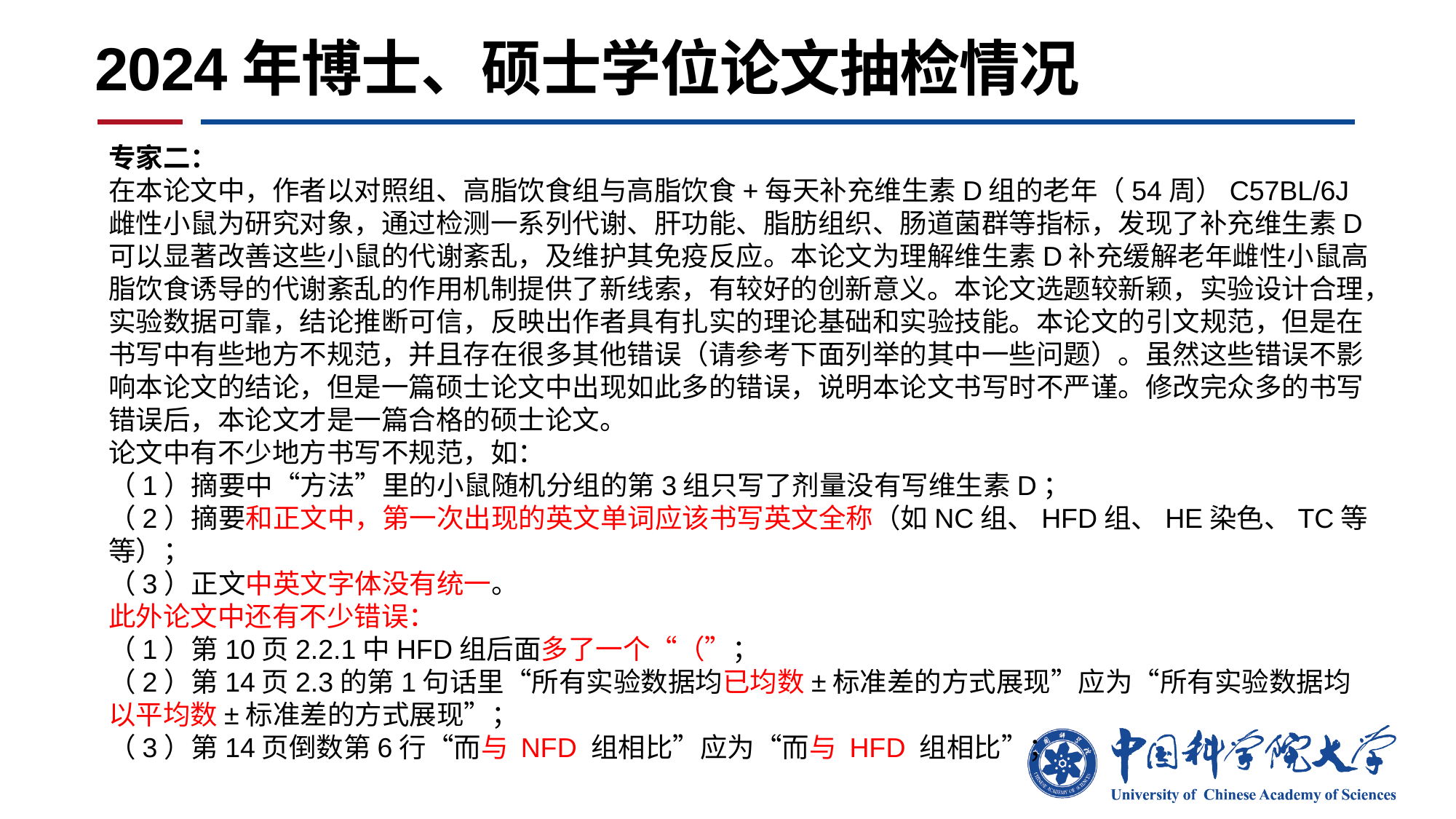

2024年博士、硕士学位论文抽检情况
专家二：
在本论文中，作者以对照组、高脂饮食组与高脂饮食+每天补充维生素D组的老年（54周）C57BL/6J雌性小鼠为研究对象，通过检测一系列代谢、肝功能、脂肪组织、肠道菌群等指标，发现了补充维生素D可以显著改善这些小鼠的代谢紊乱，及维护其免疫反应。本论文为理解维生素D补充缓解老年雌性小鼠高脂饮食诱导的代谢紊乱的作用机制提供了新线索，有较好的创新意义。本论文选题较新颖，实验设计合理，实验数据可靠，结论推断可信，反映出作者具有扎实的理论基础和实验技能。本论文的引文规范，但是在书写中有些地方不规范，并且存在很多其他错误（请参考下面列举的其中一些问题）。虽然这些错误不影响本论文的结论，但是一篇硕士论文中出现如此多的错误，说明本论文书写时不严谨。修改完众多的书写错误后，本论文才是一篇合格的硕士论文。
论文中有不少地方书写不规范，如：
（1）摘要中“方法”里的小鼠随机分组的第3组只写了剂量没有写维生素D；
（2）摘要和正文中，第一次出现的英文单词应该书写英文全称（如NC组、HFD组、HE染色、TC等等）；
（3）正文中英文字体没有统一。
此外论文中还有不少错误：
（1）第10页2.2.1中HFD组后面多了一个“（”；
（2）第14页2.3的第1句话里“所有实验数据均已均数±标准差的方式展现”应为“所有实验数据均以平均数±标准差的方式展现”；
（3）第14页倒数第6行“而与 NFD 组相比”应为“而与 HFD 组相比”；